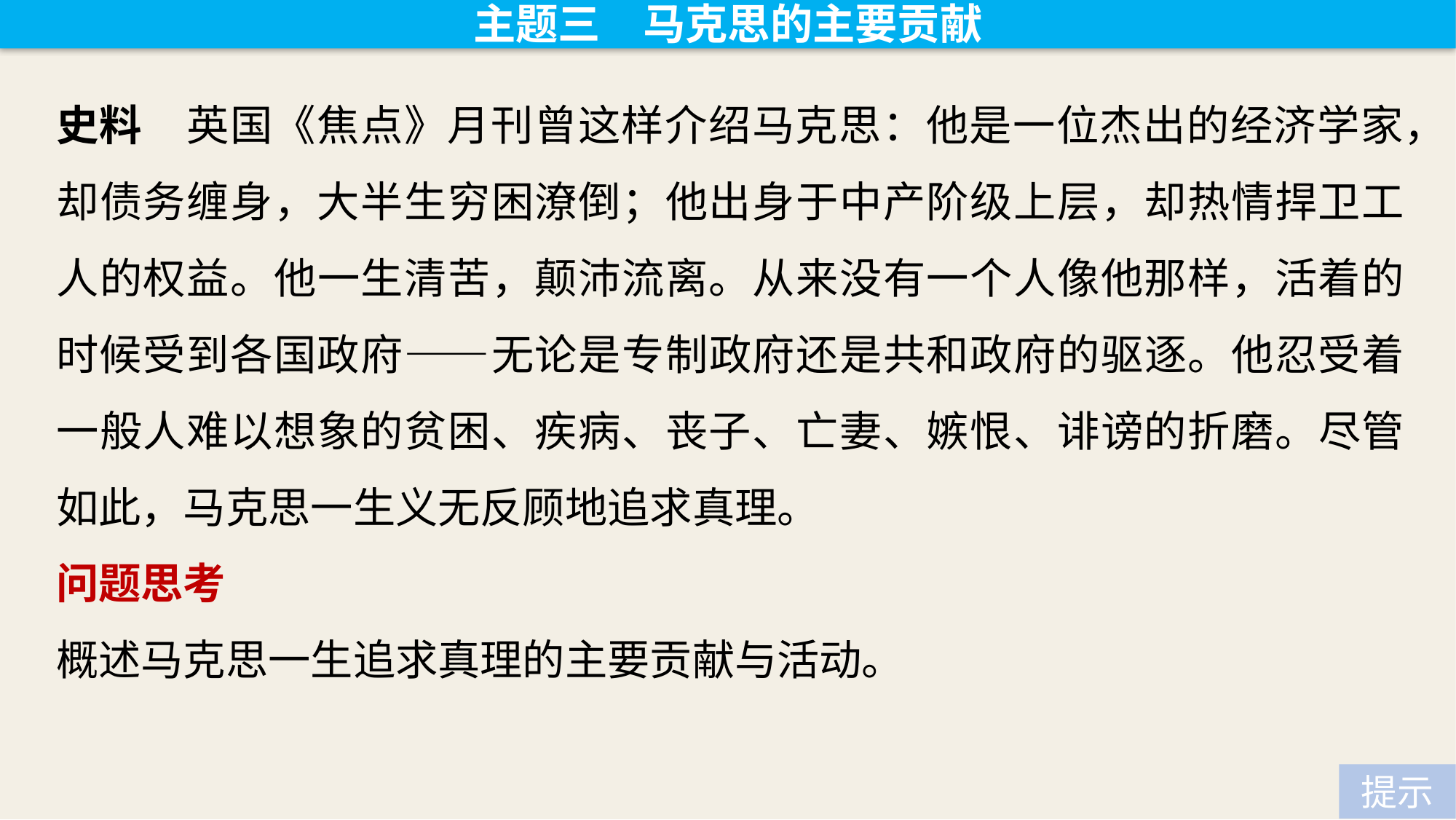

主题三　马克思的主要贡献
史料　英国《焦点》月刊曾这样介绍马克思：他是一位杰出的经济学家，却债务缠身，大半生穷困潦倒；他出身于中产阶级上层，却热情捍卫工人的权益。他一生清苦，颠沛流离。从来没有一个人像他那样，活着的时候受到各国政府——无论是专制政府还是共和政府的驱逐。他忍受着一般人难以想象的贫困、疾病、丧子、亡妻、嫉恨、诽谤的折磨。尽管如此，马克思一生义无反顾地追求真理。
问题思考
概述马克思一生追求真理的主要贡献与活动。
提示